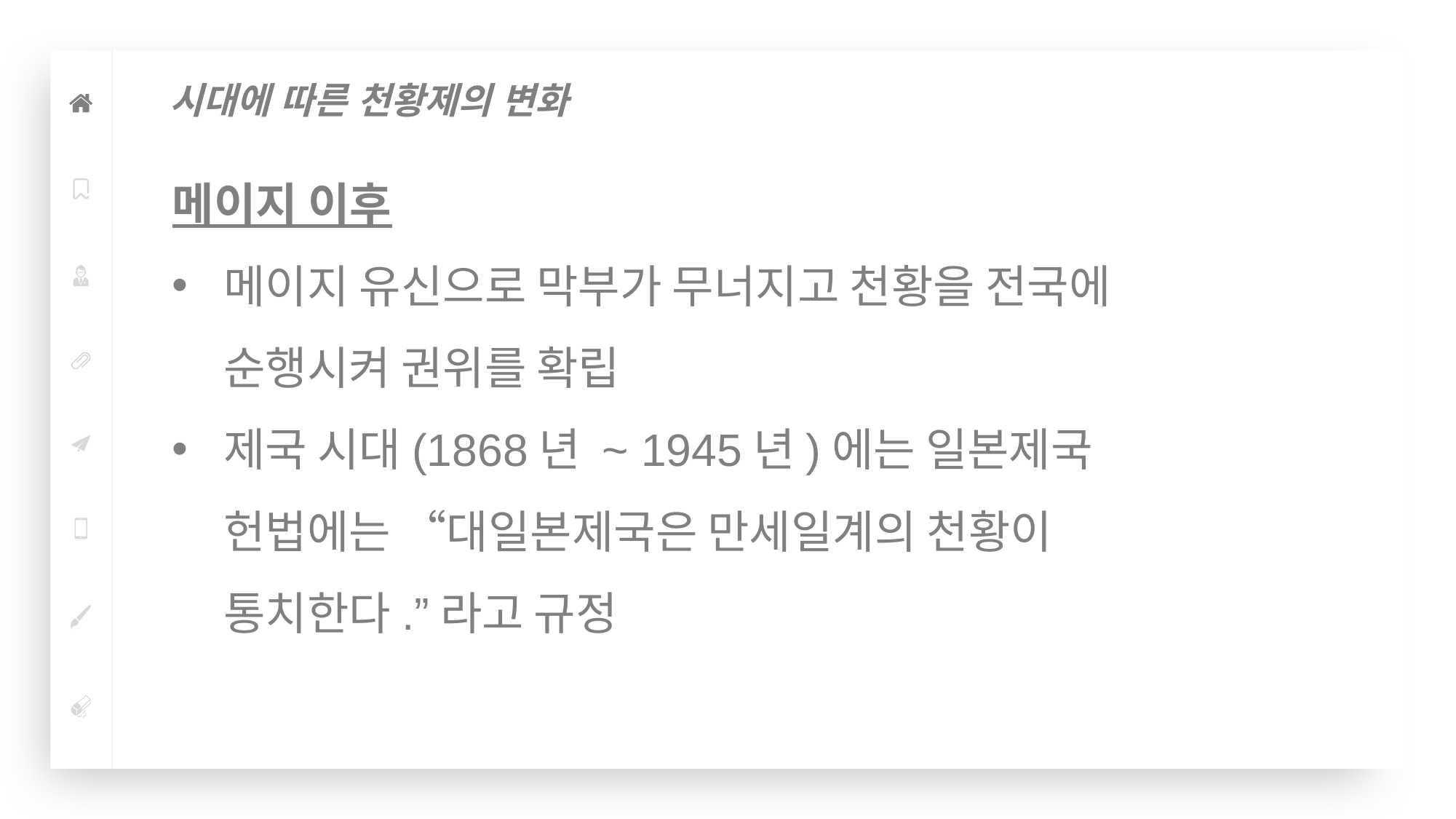

시대에 따른 천황제의 변화

메이지 이후
메이지 유신으로 막부가 무너지고 천황을 전국에 순행시켜 권위를 확립
제국 시대(1868년 ~ 1945년)에는 일본제국 헌법에는 “대일본제국은 만세일계의 천황이 통치한다.”라고 규정